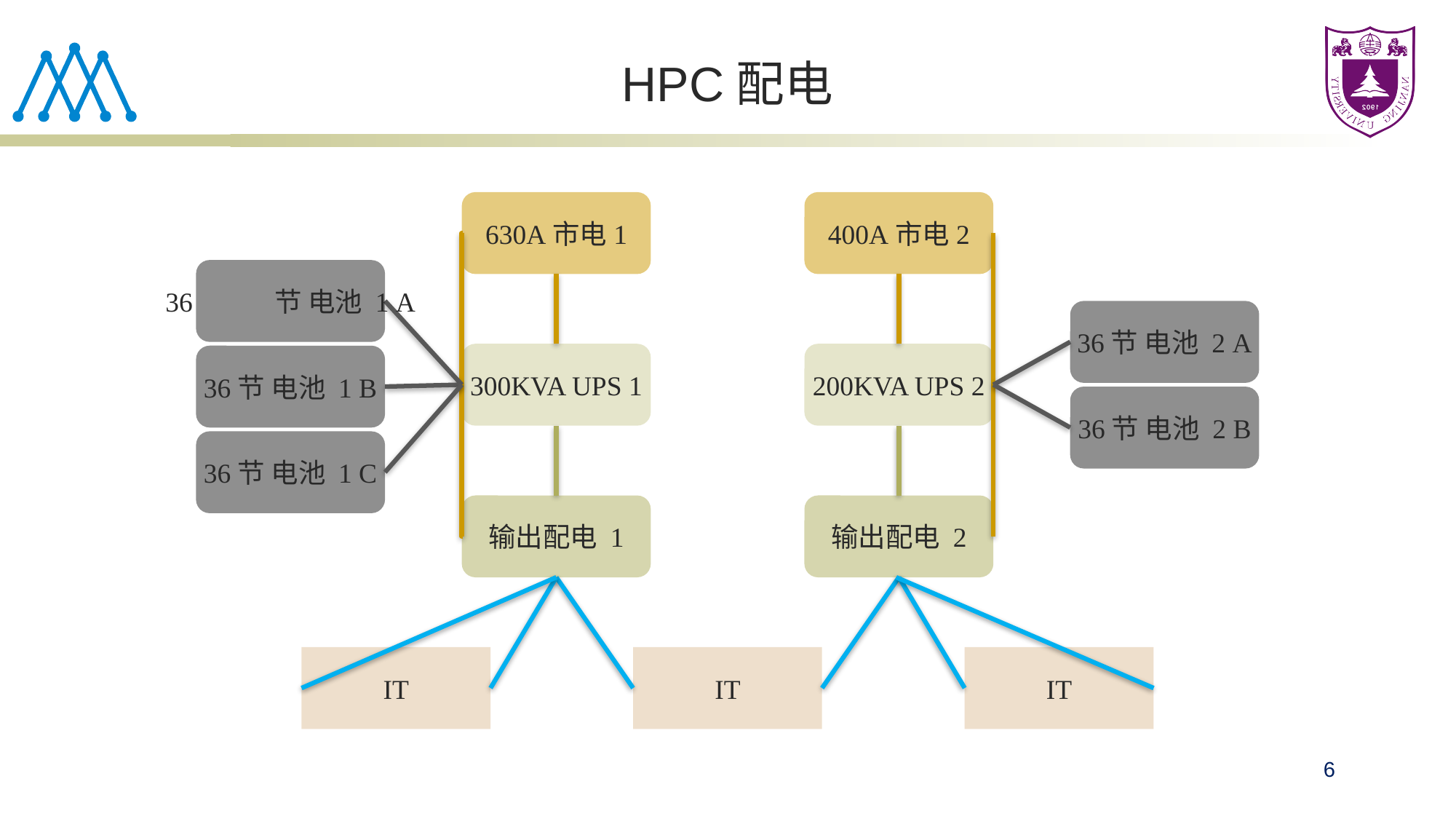

# HPC配电
630A市电1
400A市电2
36	节 电池 1 A
36节 电池 1 B
36节 电池 1 C
36节 电池 2 A
36节 电池 2 B
300KVA UPS 1
200KVA UPS 2
输出配电 1
输出配电 2
IT
IT
IT
6